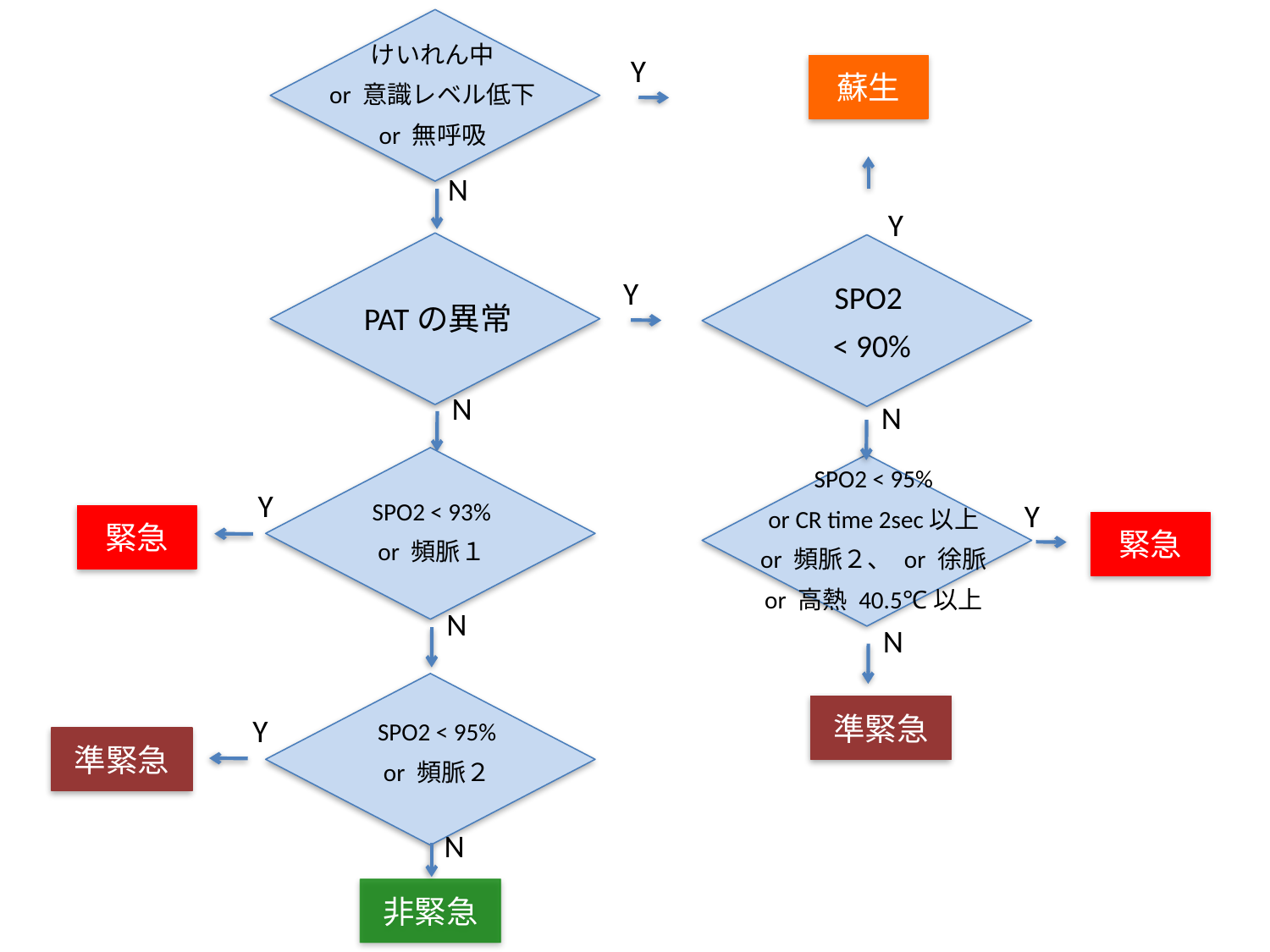

けいれん中
or 意識レベル低下
or 無呼吸
Y
蘇生
N
Y

Y
SPO2
 < 90%
PATの異常
N
N

SPO2 < 95%
or CR time 2sec以上
or 頻脈２、 or 徐脈
or 高熱 40.5℃以上
Y
SPO2 < 93%
or 頻脈１
Y
緊急
緊急
N
N

準緊急
Y
SPO2 < 95%
or 頻脈２
準緊急
N
非緊急